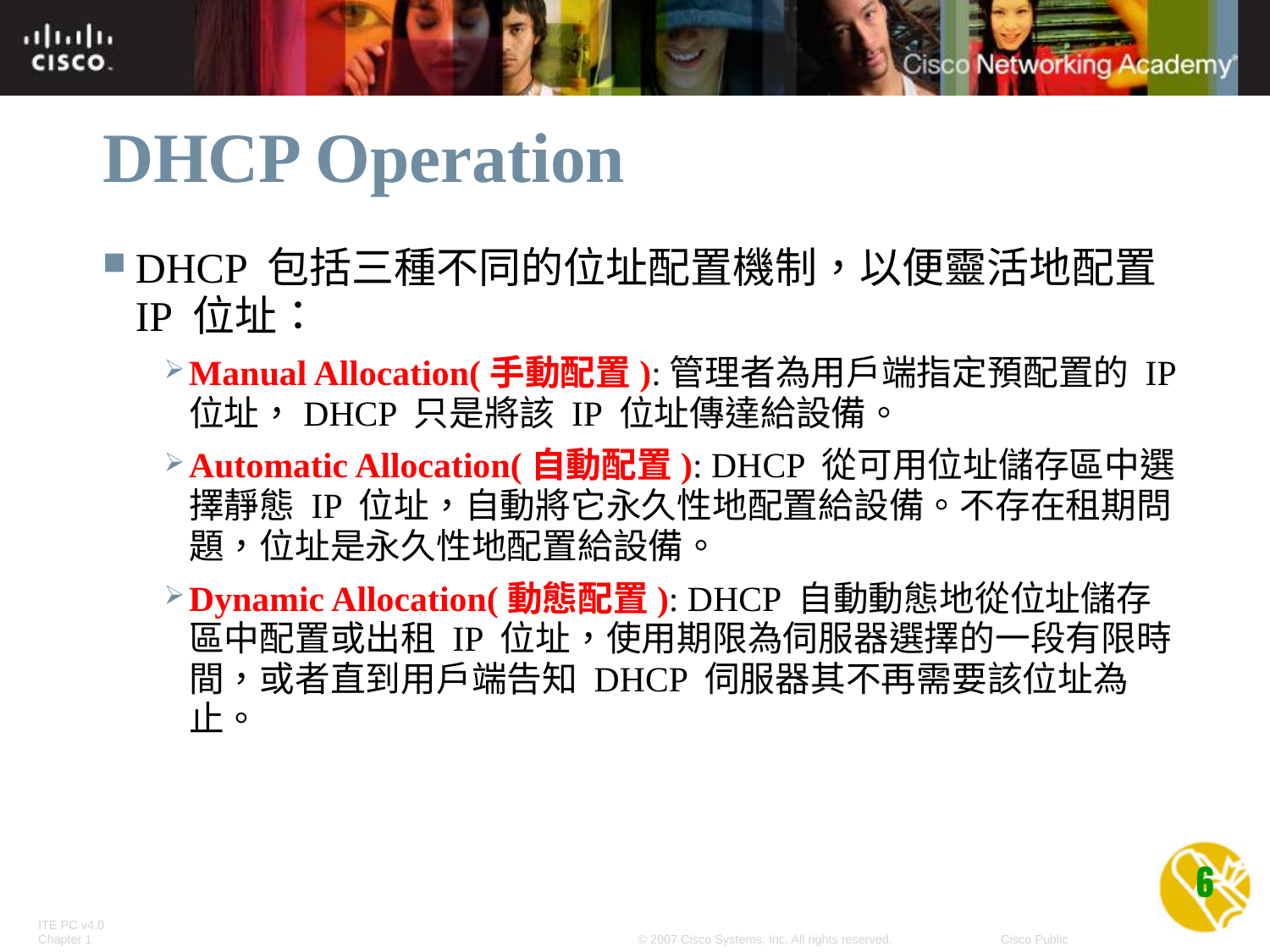

# DHCP Operation
DHCP 包括三種不同的位址配置機制，以便靈活地配置 IP 位址：
Manual Allocation(手動配置):管理者為用戶端指定預配置的 IP 位址，DHCP 只是將該 IP 位址傳達給設備。
Automatic Allocation(自動配置): DHCP 從可用位址儲存區中選擇靜態 IP 位址，自動將它永久性地配置給設備。不存在租期問題，位址是永久性地配置給設備。
Dynamic Allocation(動態配置): DHCP 自動動態地從位址儲存區中配置或出租 IP 位址，使用期限為伺服器選擇的一段有限時間，或者直到用戶端告知 DHCP 伺服器其不再需要該位址為止。